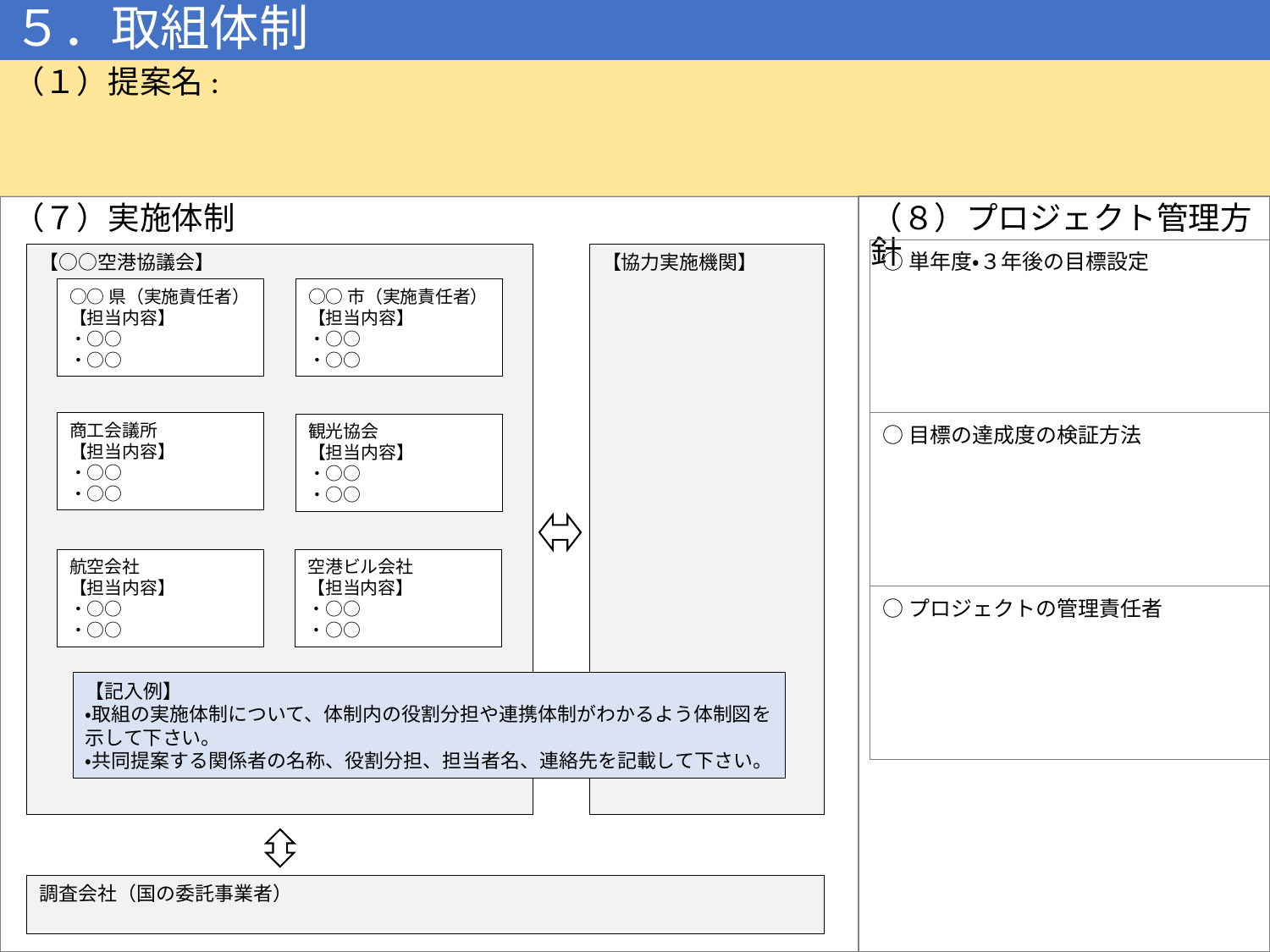

# ５．取組体制
（１）提案名:
（８）プロジェクト管理方針
（７）実施体制
○単年度・３年後の目標設定
【○○空港協議会】

【協力実施機関】

○○県（実施責任者）
【担当内容】
・○○
・○○
○○市（実施責任者）
【担当内容】
・○○
・○○
商工会議所
【担当内容】
・○○
・○○
○目標の達成度の検証方法
観光協会
【担当内容】
・○○
・○○

航空会社
【担当内容】
・○○
・○○
空港ビル会社
【担当内容】
・○○
・○○
○プロジェクトの管理責任者
【記入例】
・取組の実施体制について、体制内の役割分担や連携体制がわかるよう体制図を示して下さい。
・共同提案する関係者の名称、役割分担、担当者名、連絡先を記載して下さい。

調査会社（国の委託事業者）